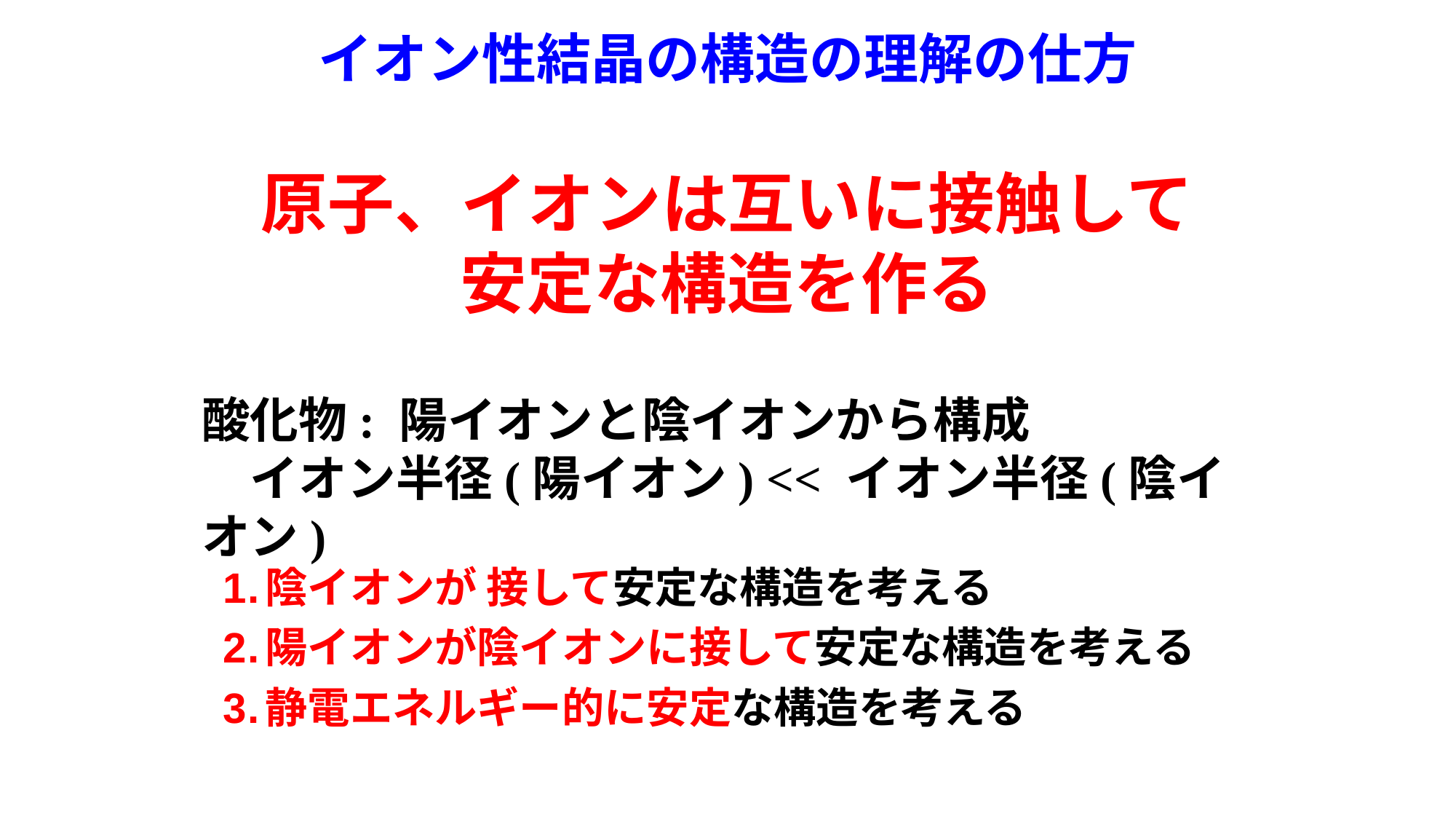

# イオン性結晶の構造の理解の仕方
原子、イオンは互いに接触して
安定な構造を作る
酸化物: 陽イオンと陰イオンから構成
　イオン半径(陽イオン) << イオン半径(陰イオン)
陰イオンが 接して安定な構造を考える
陽イオンが陰イオンに接して安定な構造を考える
静電エネルギー的に安定な構造を考える